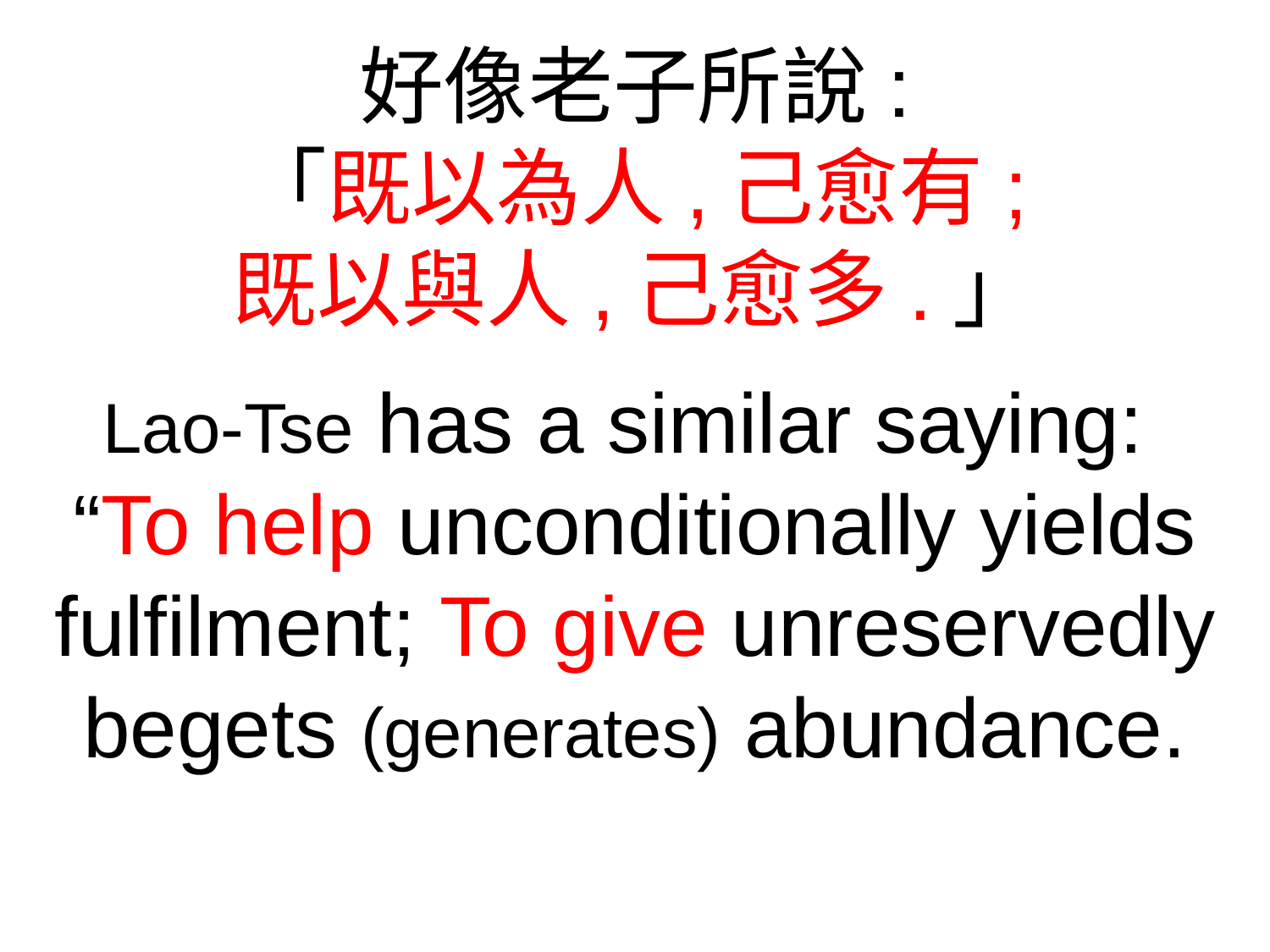

好像老子所說:
「既以為人,己愈有;
既以與人,己愈多.」
Lao-Tse has a similar saying:
“To help unconditionally yields fulfilment; To give unreservedly begets (generates) abundance.